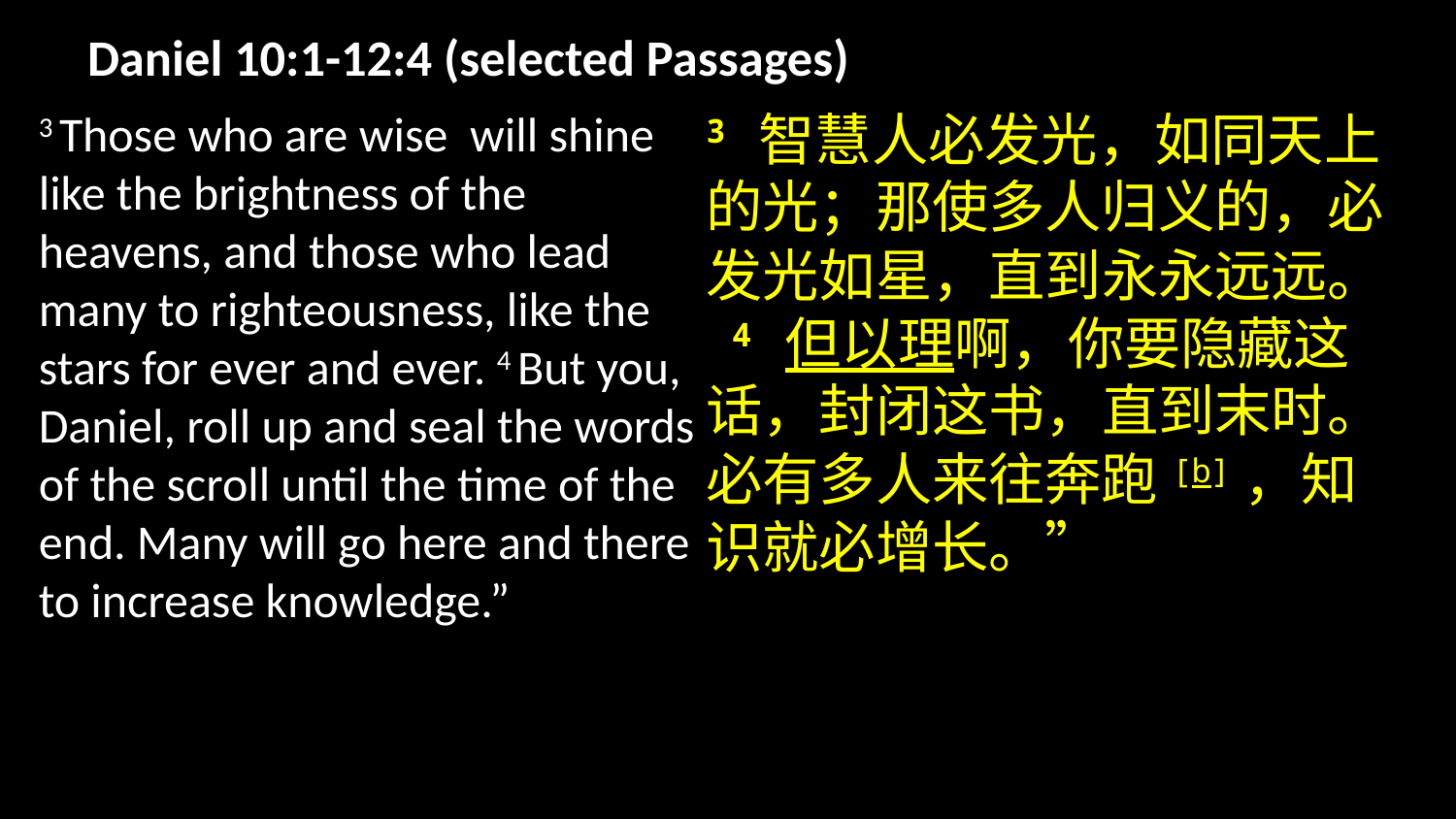

# Daniel 10:1-12:4 (selected Passages)
3 Those who are wise  will shine like the brightness of the heavens, and those who lead many to righteousness, like the stars for ever and ever. 4 But you, Daniel, roll up and seal the words of the scroll until the time of the end. Many will go here and there to increase knowledge.”
3 智慧人必发光，如同天上的光；那使多人归义的，必发光如星，直到永永远远。 4 但以理啊，你要隐藏这话，封闭这书，直到末时。必有多人来往奔跑[b]，知识就必增长。”